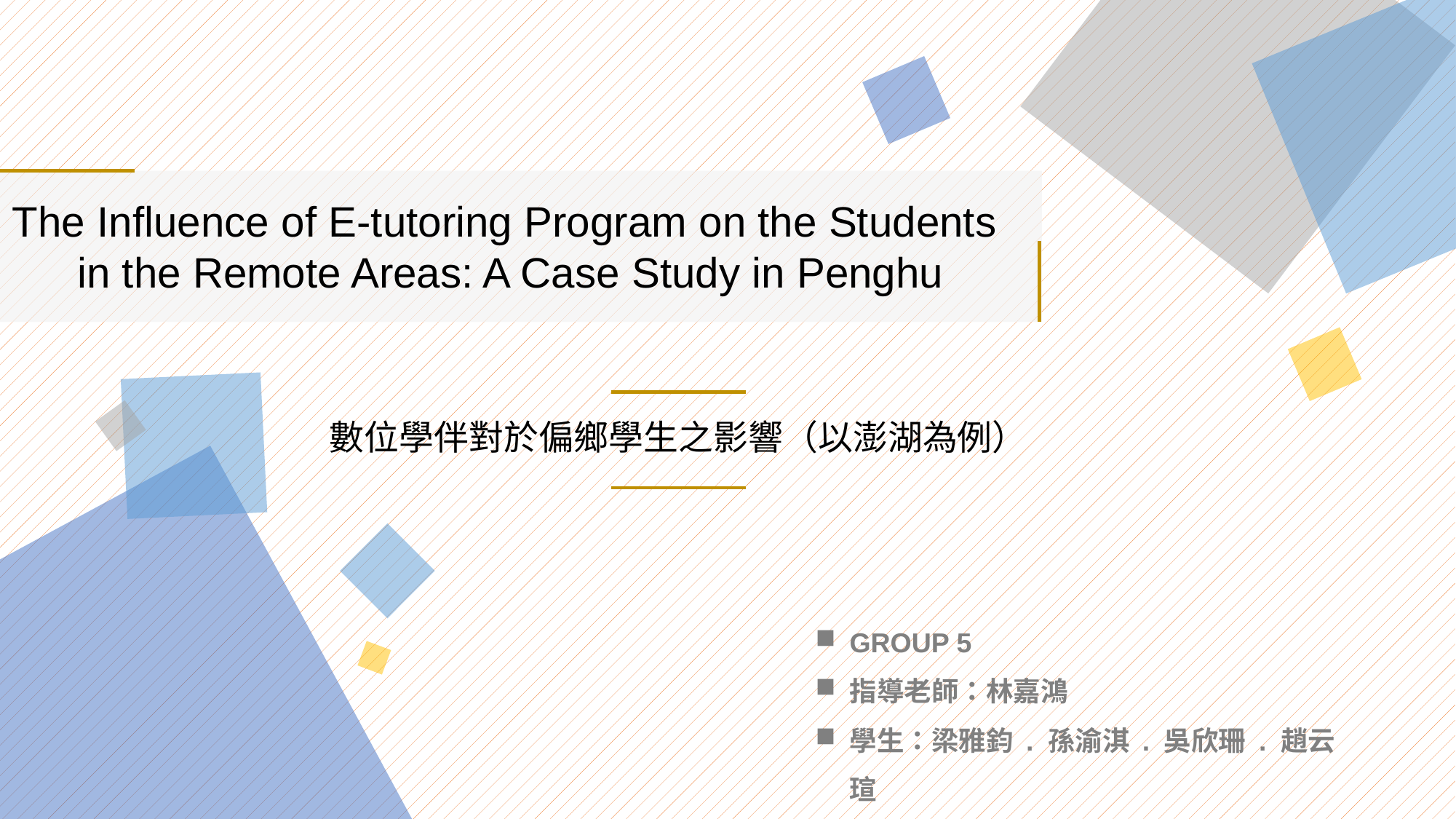

The Influence of E-tutoring Program on the Students
in the Remote Areas: A Case Study in Penghu
數位學伴對於偏鄉學生之影響（以澎湖為例）
GROUP 5
指導老師：林嘉鴻
學生：梁雅鈞 . 孫渝淇 . 吳欣珊 . 趙云瑄